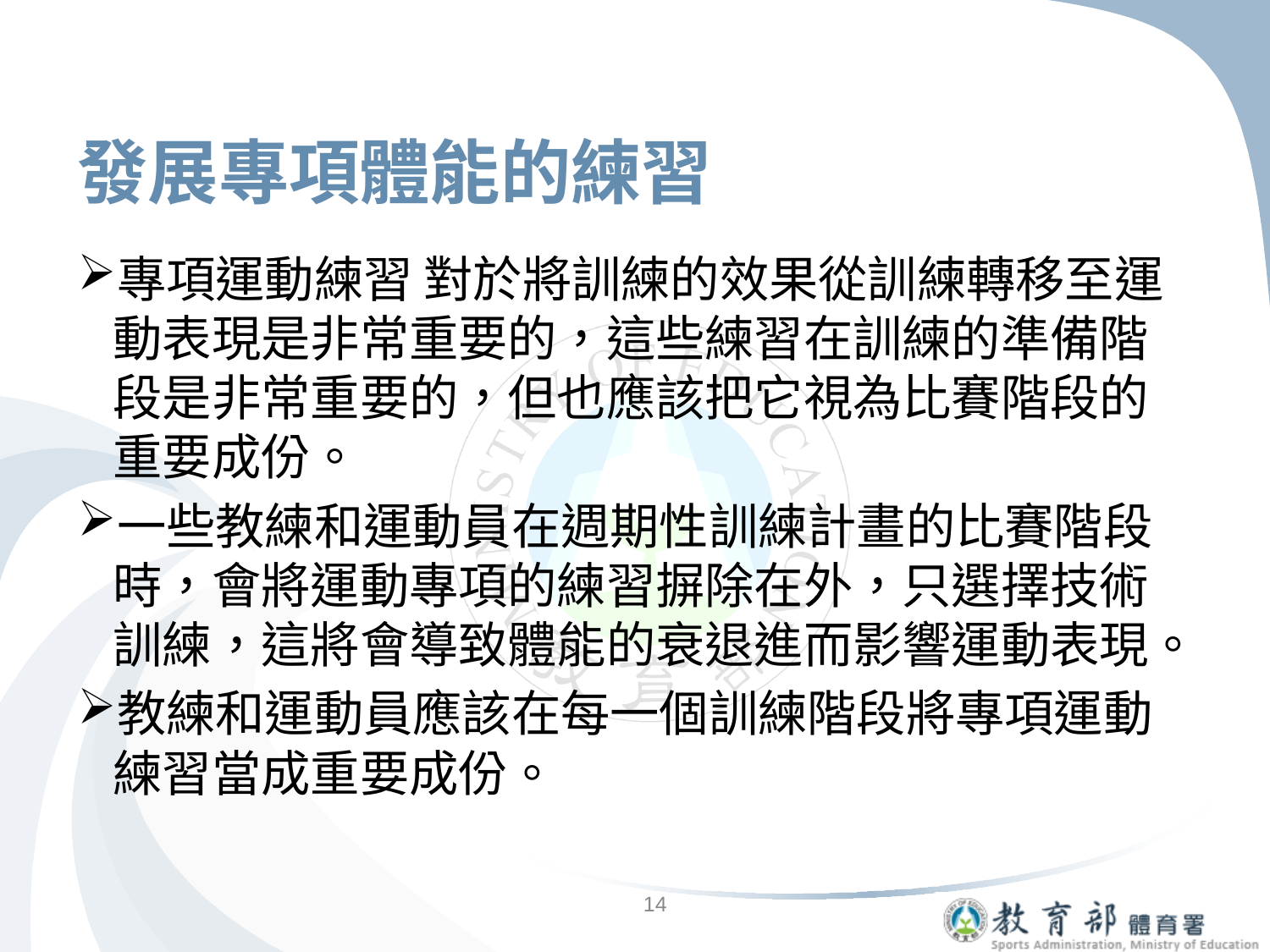

# 發展專項體能的練習
專項運動練習 對於將訓練的效果從訓練轉移至運動表現是非常重要的，這些練習在訓練的準備階段是非常重要的，但也應該把它視為比賽階段的重要成份。
一些教練和運動員在週期性訓練計畫的比賽階段時，會將運動專項的練習摒除在外，只選擇技術訓練，這將會導致體能的衰退進而影響運動表現。
教練和運動員應該在每一個訓練階段將專項運動練習當成重要成份。
14